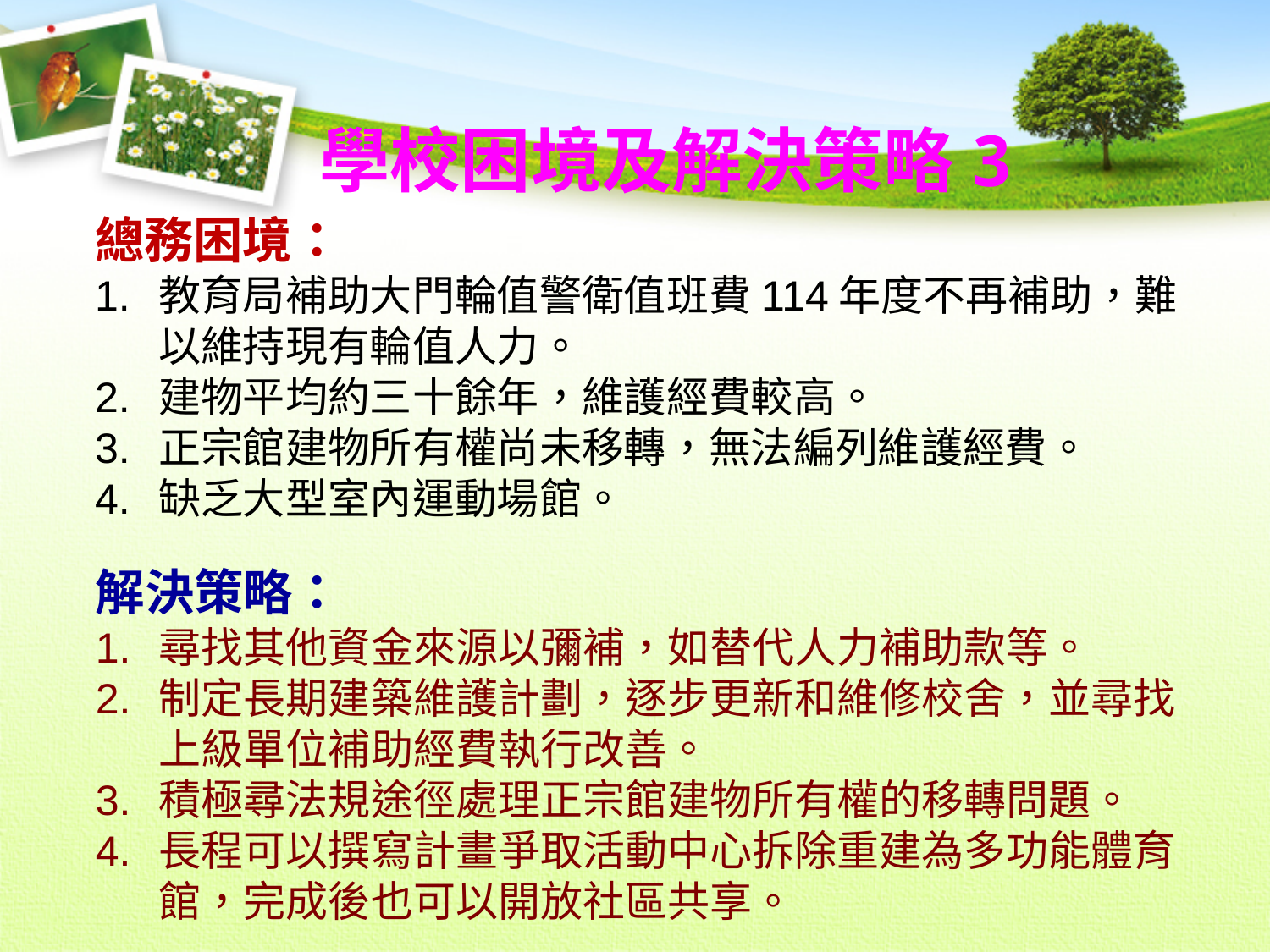

學校困境及解決策略3
總務困境：
教育局補助大門輪值警衛值班費114年度不再補助，難以維持現有輪值人力。
建物平均約三十餘年，維護經費較高。
正宗館建物所有權尚未移轉，無法編列維護經費。
缺乏大型室內運動場館。
解決策略：
尋找其他資金來源以彌補，如替代人力補助款等。
制定長期建築維護計劃，逐步更新和維修校舍，並尋找上級單位補助經費執行改善。
積極尋法規途徑處理正宗館建物所有權的移轉問題。
長程可以撰寫計畫爭取活動中心拆除重建為多功能體育館，完成後也可以開放社區共享。